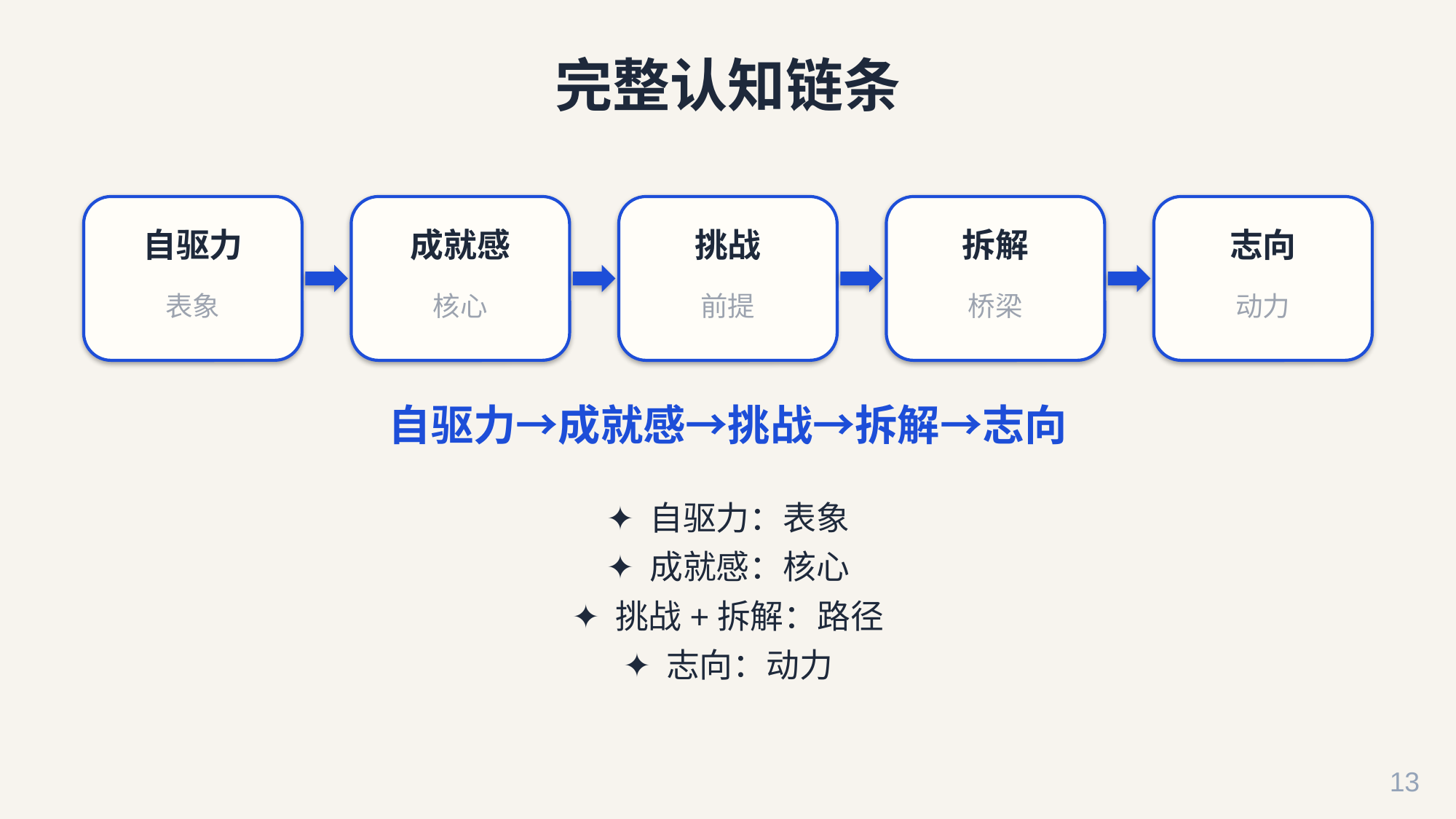

完整认知链条

自驱力
成就感
挑战
拆解
志向

表象
核心
前提
桥梁
动力
自驱力→成就感→挑战→拆解→志向
✦ 自驱力：表象
✦ 成就感：核心
✦ 挑战+拆解：路径
✦ 志向：动力
13